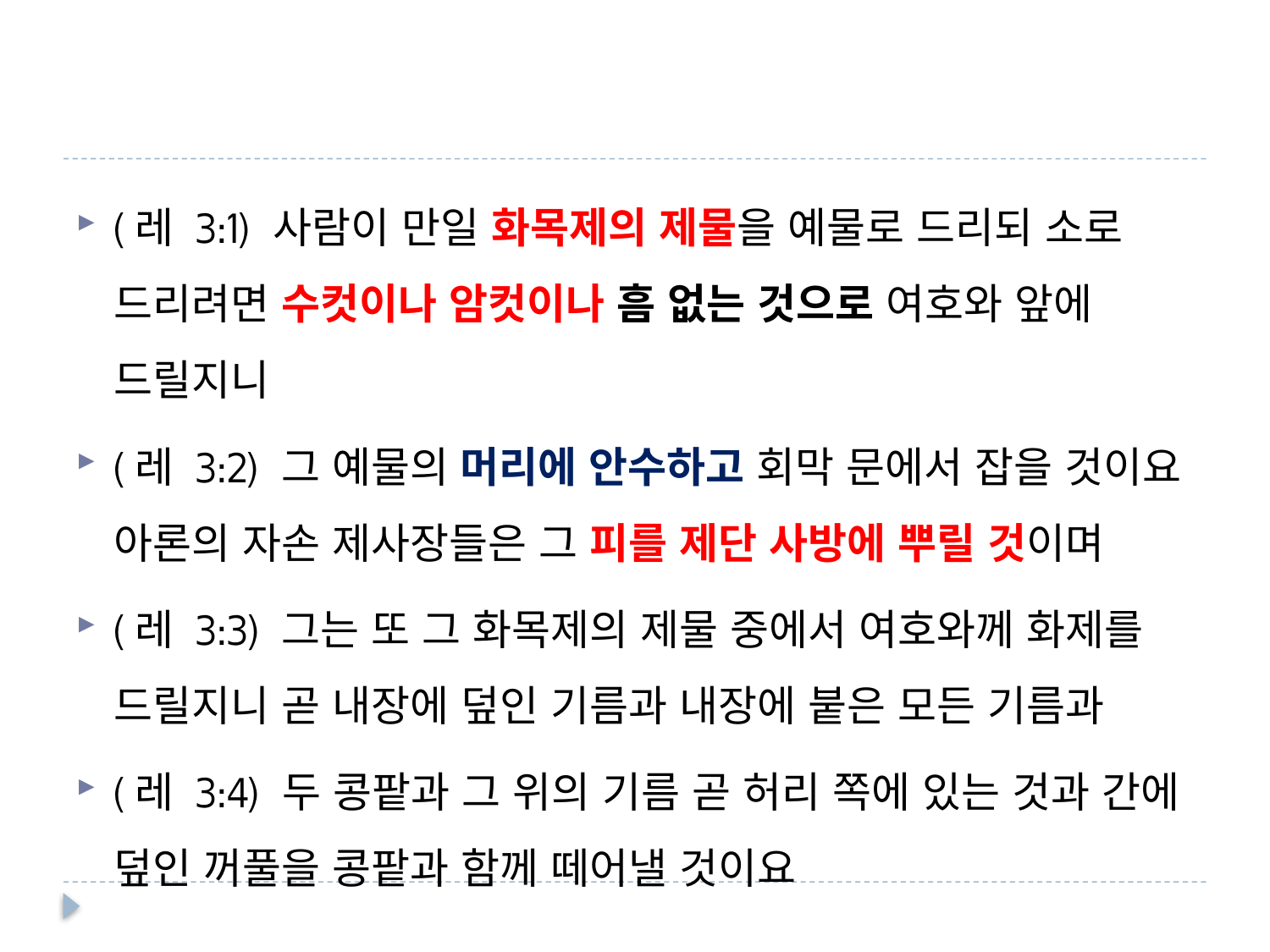

#
(레 3:1) 사람이 만일 화목제의 제물을 예물로 드리되 소로 드리려면 수컷이나 암컷이나 흠 없는 것으로 여호와 앞에 드릴지니
(레 3:2) 그 예물의 머리에 안수하고 회막 문에서 잡을 것이요 아론의 자손 제사장들은 그 피를 제단 사방에 뿌릴 것이며
(레 3:3) 그는 또 그 화목제의 제물 중에서 여호와께 화제를 드릴지니 곧 내장에 덮인 기름과 내장에 붙은 모든 기름과
(레 3:4) 두 콩팥과 그 위의 기름 곧 허리 쪽에 있는 것과 간에 덮인 꺼풀을 콩팥과 함께 떼어낼 것이요